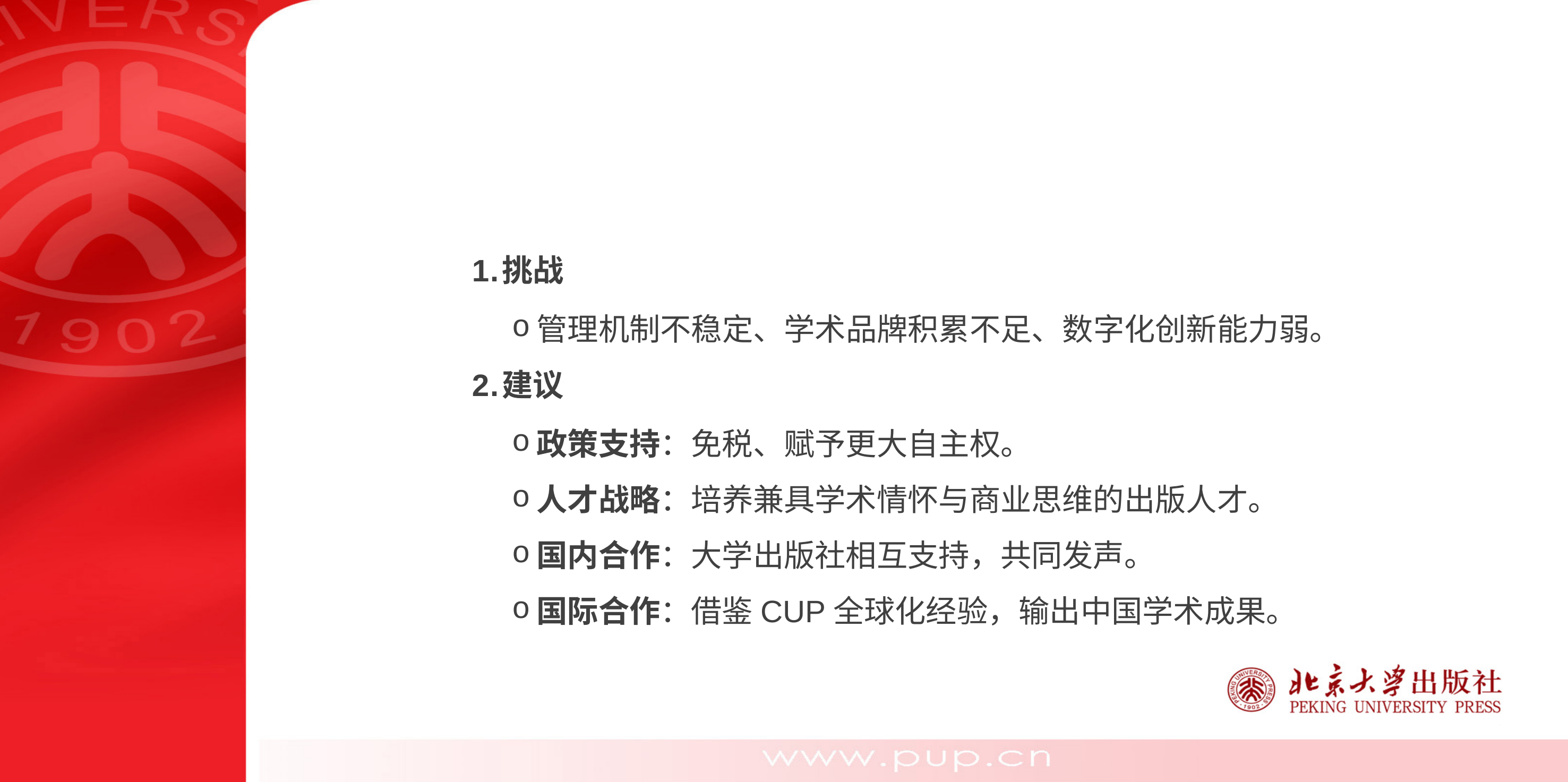

挑战
管理机制不稳定、学术品牌积累不足、数字化创新能力弱。
建议
政策支持：免税、赋予更大自主权。
人才战略：培养兼具学术情怀与商业思维的出版人才。
国内合作：大学出版社相互支持，共同发声。
国际合作：借鉴CUP全球化经验，输出中国学术成果。